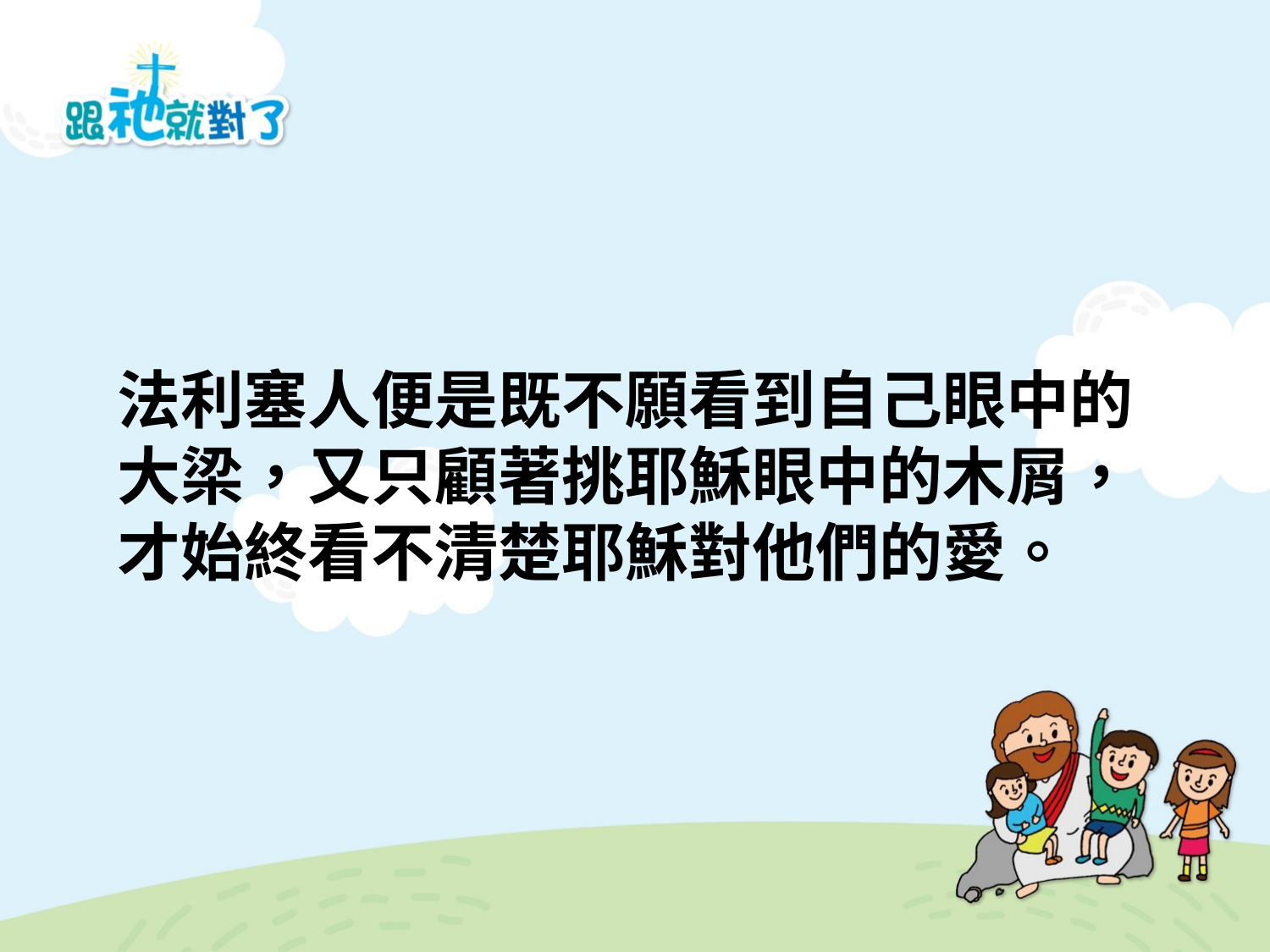

法利塞人便是既不願看到自己眼中的大梁，又只顧著挑耶穌眼中的木屑，才始終看不清楚耶穌對他們的愛。